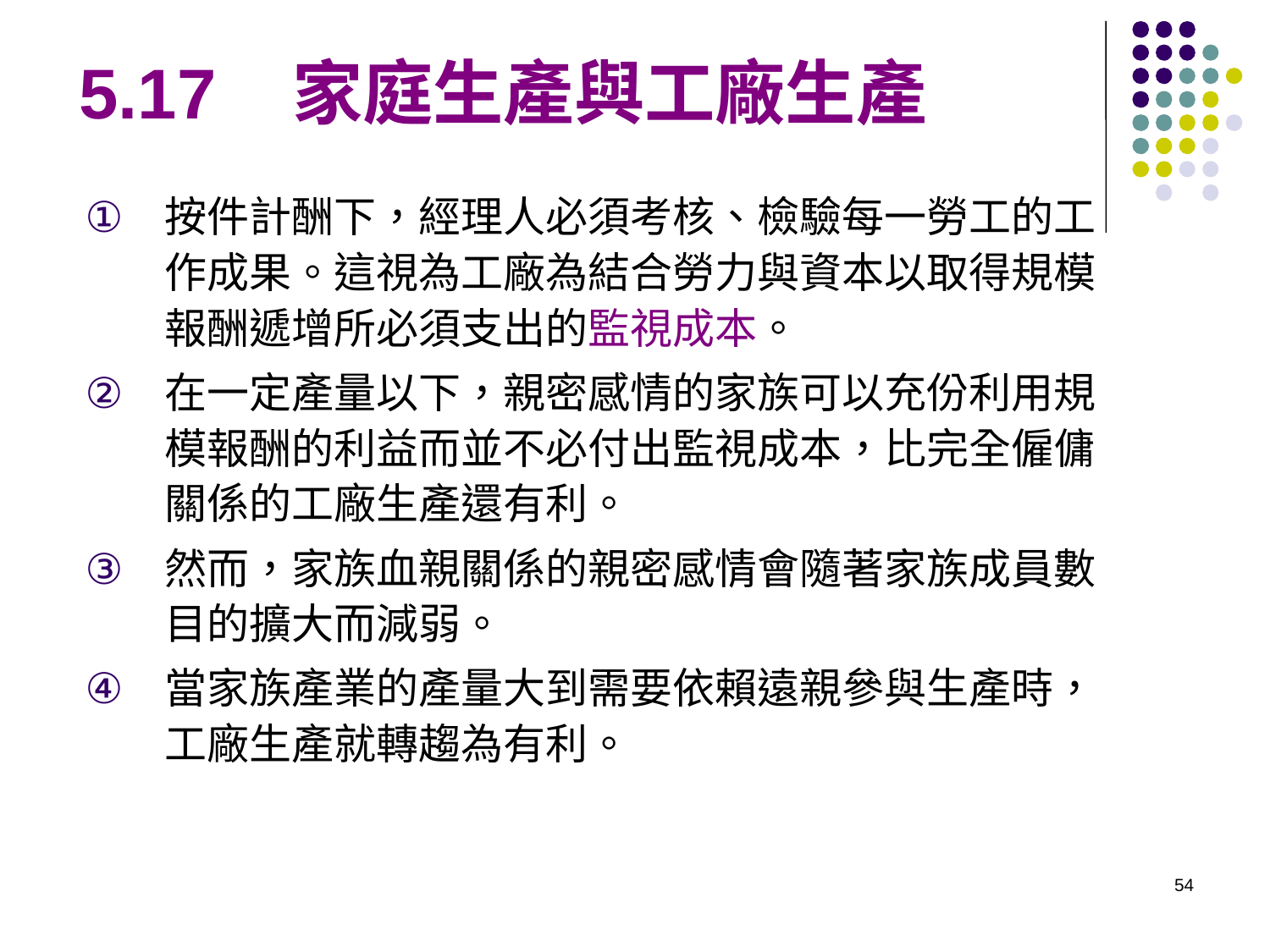

# 5.17   家庭生產與工廠生產
按件計酬下，經理人必須考核、檢驗每一勞工的工作成果。這視為工廠為結合勞力與資本以取得規模報酬遞增所必須支出的監視成本。
在一定產量以下，親密感情的家族可以充份利用規模報酬的利益而並不必付出監視成本，比完全僱傭關係的工廠生產還有利。
然而，家族血親關係的親密感情會隨著家族成員數目的擴大而減弱。
當家族產業的產量大到需要依賴遠親參與生產時，工廠生產就轉趨為有利。
54